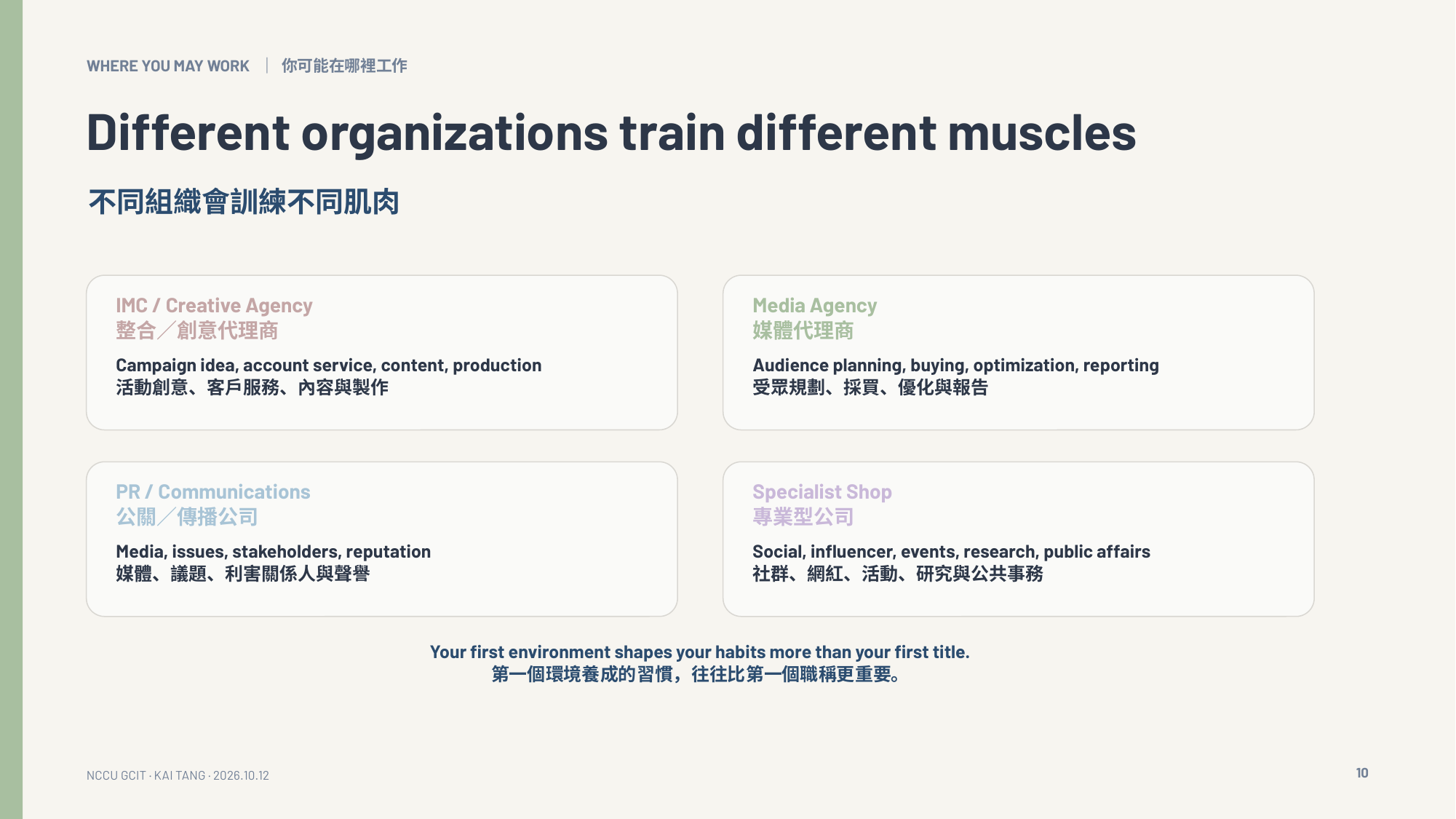

WHERE YOU MAY WORK  ｜  你可能在哪裡工作
Different organizations train different muscles
不同組織會訓練不同肌肉

IMC / Creative Agency
整合／創意代理商
Media Agency
媒體代理商
Campaign idea, account service, content, production
活動創意、客戶服務、內容與製作
Audience planning, buying, optimization, reporting
受眾規劃、採買、優化與報告

PR / Communications
公關／傳播公司
Specialist Shop
專業型公司
Media, issues, stakeholders, reputation
媒體、議題、利害關係人與聲譽
Social, influencer, events, research, public affairs
社群、網紅、活動、研究與公共事務
Your first environment shapes your habits more than your first title.
第一個環境養成的習慣，往往比第一個職稱更重要。
10
NCCU GCIT · KAI TANG · 2026.10.12